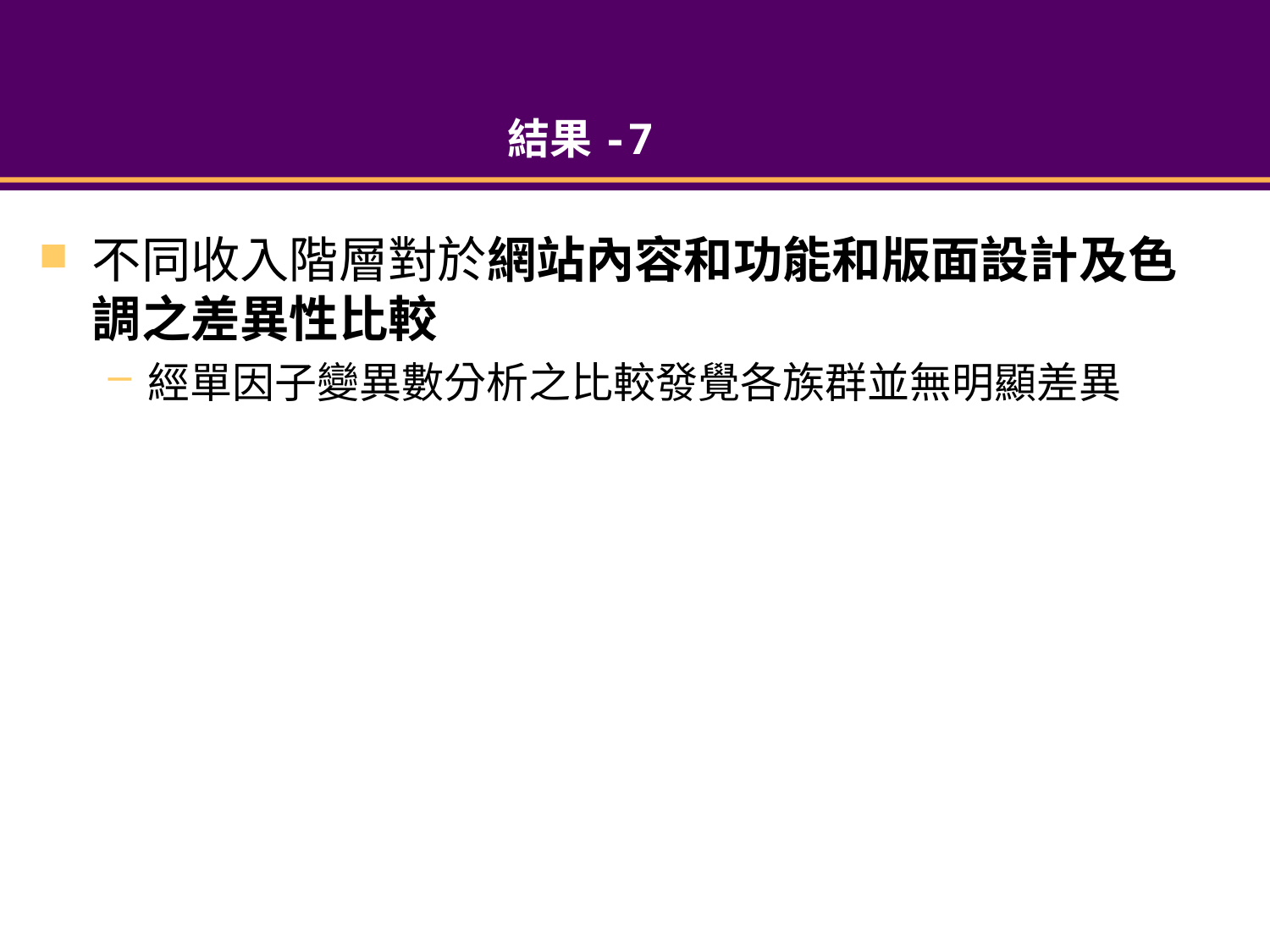

# 結果-7
不同收入階層對於網站內容和功能和版面設計及色調之差異性比較
經單因子變異數分析之比較發覺各族群並無明顯差異